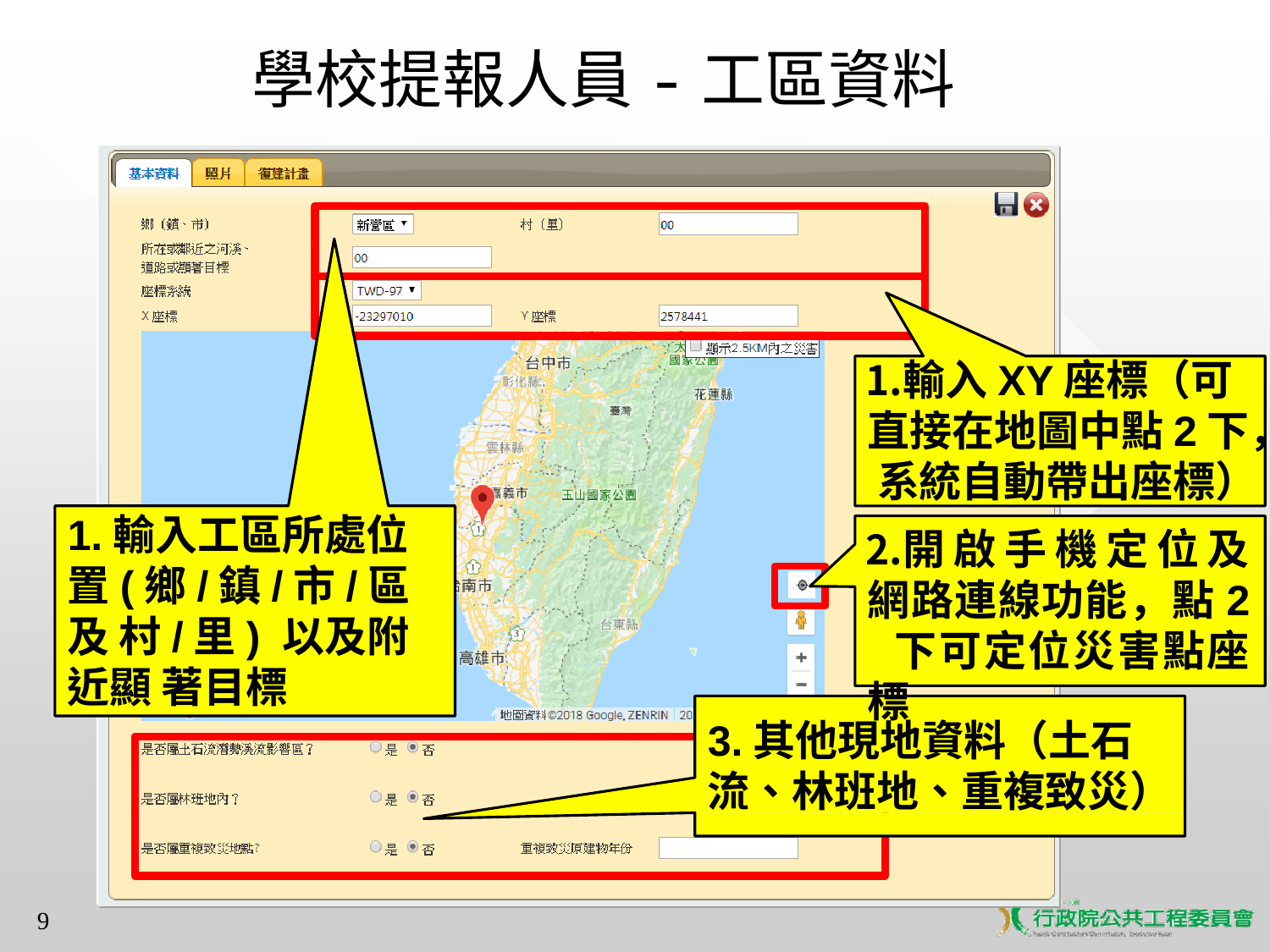

# 學校提報人員-工區資料

輸入XY座標（可 直接在地圖中點2下， 系統自動帶出座標）
開啟手機定位及 網路連線功能，點2  下可定位災害點座標
1.輸入工區所處位 置(鄉/鎮/市/區及 村/里) 以及附近顯 著目標

3.其他現地資料（土石 流、林班地、重複致災）

9